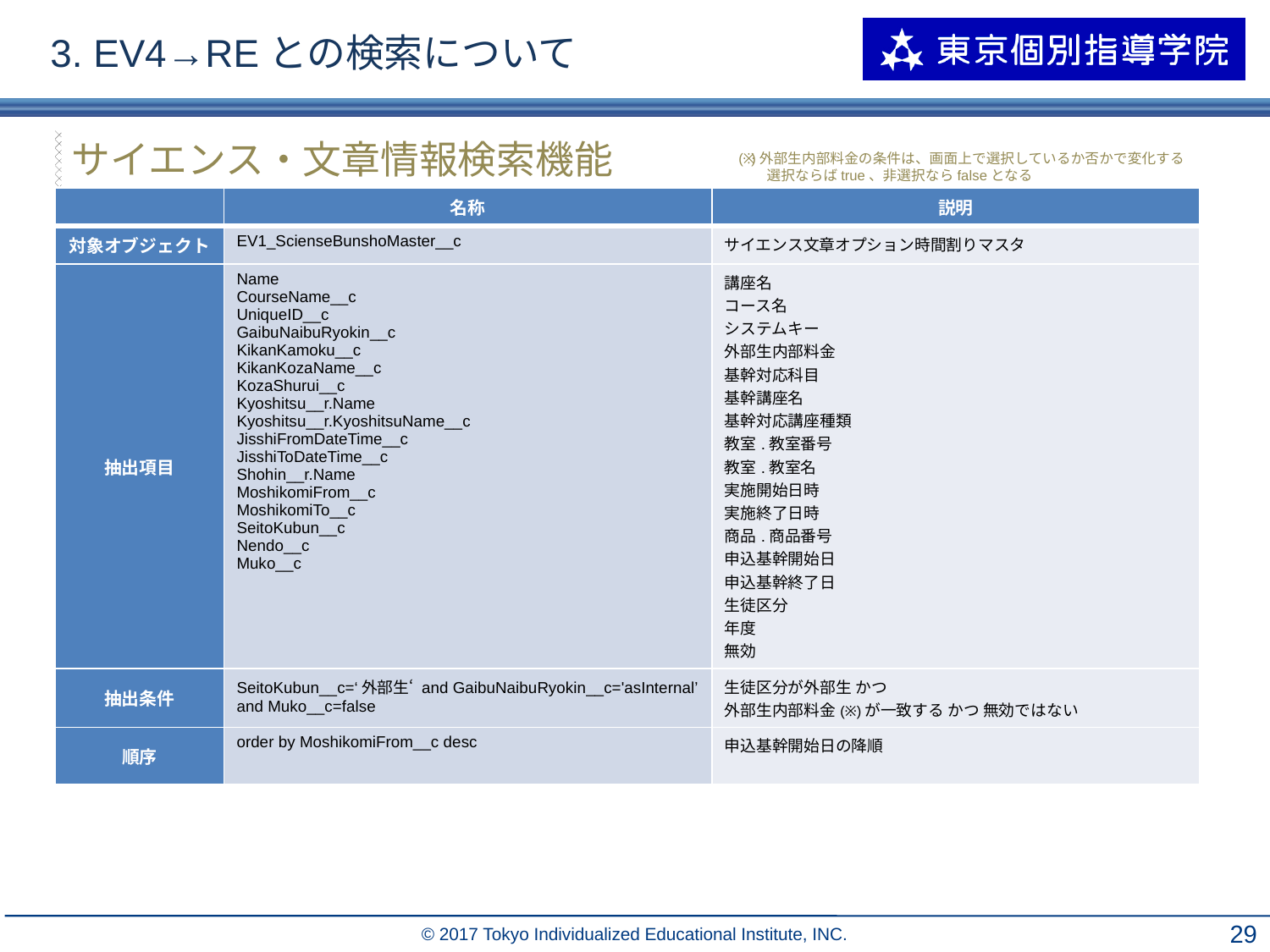

# 3. EV4→REとの検索について
サイエンス・文章情報検索機能

(※)外部生内部料金の条件は、画面上で選択しているか否かで変化する
　　選択ならばtrue、非選択ならfalseとなる

|  | 名称 | 説明 |
| --- | --- | --- |
| 対象オブジェクト | EV1\_ScienseBunshoMaster\_\_c | サイエンス文章オプション時間割りマスタ |
| 抽出項目 | Name CourseName\_\_c UniqueID\_\_c GaibuNaibuRyokin\_\_c KikanKamoku\_\_c KikanKozaName\_\_c KozaShurui\_\_c Kyoshitsu\_\_r.Name Kyoshitsu\_\_r.KyoshitsuName\_\_c JisshiFromDateTime\_\_c JisshiToDateTime\_\_c Shohin\_\_r.Name MoshikomiFrom\_\_c MoshikomiTo\_\_c SeitoKubun\_\_c Nendo\_\_c Muko\_\_c | 講座名 コース名 システムキー 外部生内部料金 基幹対応科目 基幹講座名 基幹対応講座種類 教室.教室番号 教室.教室名 実施開始日時 実施終了日時 商品.商品番号 申込基幹開始日 申込基幹終了日 生徒区分 年度 無効 |
| 抽出条件 | SeitoKubun\_\_c=‘外部生‘ and GaibuNaibuRyokin\_\_c='asInternal’ and Muko\_\_c=false | 生徒区分が外部生 かつ 外部生内部料金(※)が一致する かつ 無効ではない |
| 順序 | order by MoshikomiFrom\_\_c desc | 申込基幹開始日の降順 |
29